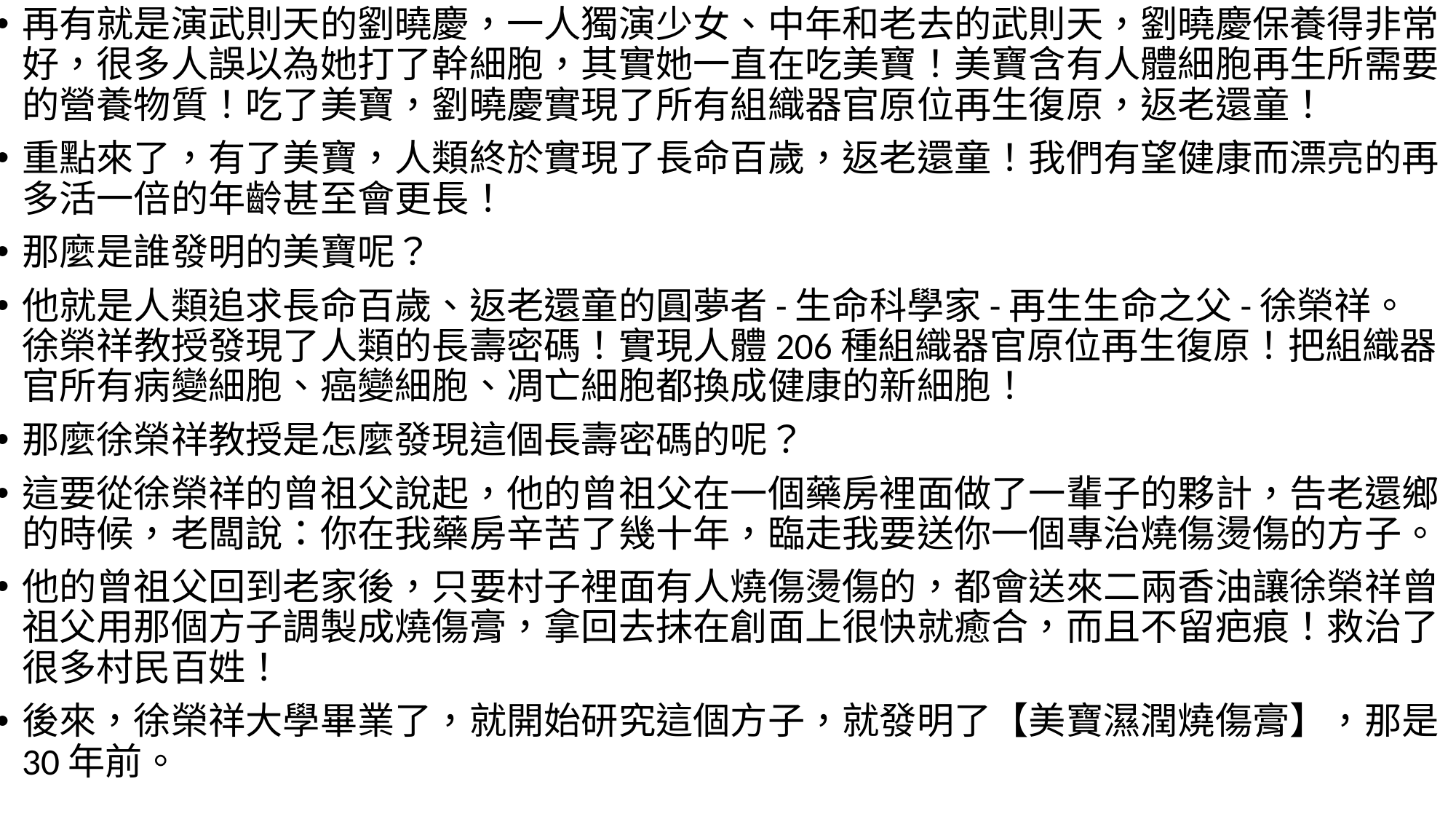

再有就是演武則天的劉曉慶，一人獨演少女、中年和老去的武則天，劉曉慶保養得非常好，很多人誤以為她打了幹細胞，其實她一直在吃美寶！美寶含有人體細胞再生所需要的營養物質！吃了美寶，劉曉慶實現了所有組織器官原位再生復原，返老還童！
重點來了，有了美寶，人類終於實現了長命百歲，返老還童！我們有望健康而漂亮的再多活一倍的年齡甚至會更長！
那麼是誰發明的美寶呢？
他就是人類追求長命百歲、返老還童的圓夢者-生命科學家-再生生命之父-徐榮祥。徐榮祥教授發現了人類的長壽密碼！實現人體206種組織器官原位再生復原！把組織器官所有病變細胞、癌變細胞、凋亡細胞都換成健康的新細胞！
那麼徐榮祥教授是怎麼發現這個長壽密碼的呢？
這要從徐榮祥的曾祖父說起，他的曾祖父在一個藥房裡面做了一輩子的夥計，告老還鄉的時候，老闆說：你在我藥房辛苦了幾十年，臨走我要送你一個專治燒傷燙傷的方子。
他的曾祖父回到老家後，只要村子裡面有人燒傷燙傷的，都會送來二兩香油讓徐榮祥曾祖父用那個方子調製成燒傷膏，拿回去抹在創面上很快就癒合，而且不留疤痕！救治了很多村民百姓！
後來，徐榮祥大學畢業了，就開始研究這個方子，就發明了【美寶濕潤燒傷膏】，那是30年前。